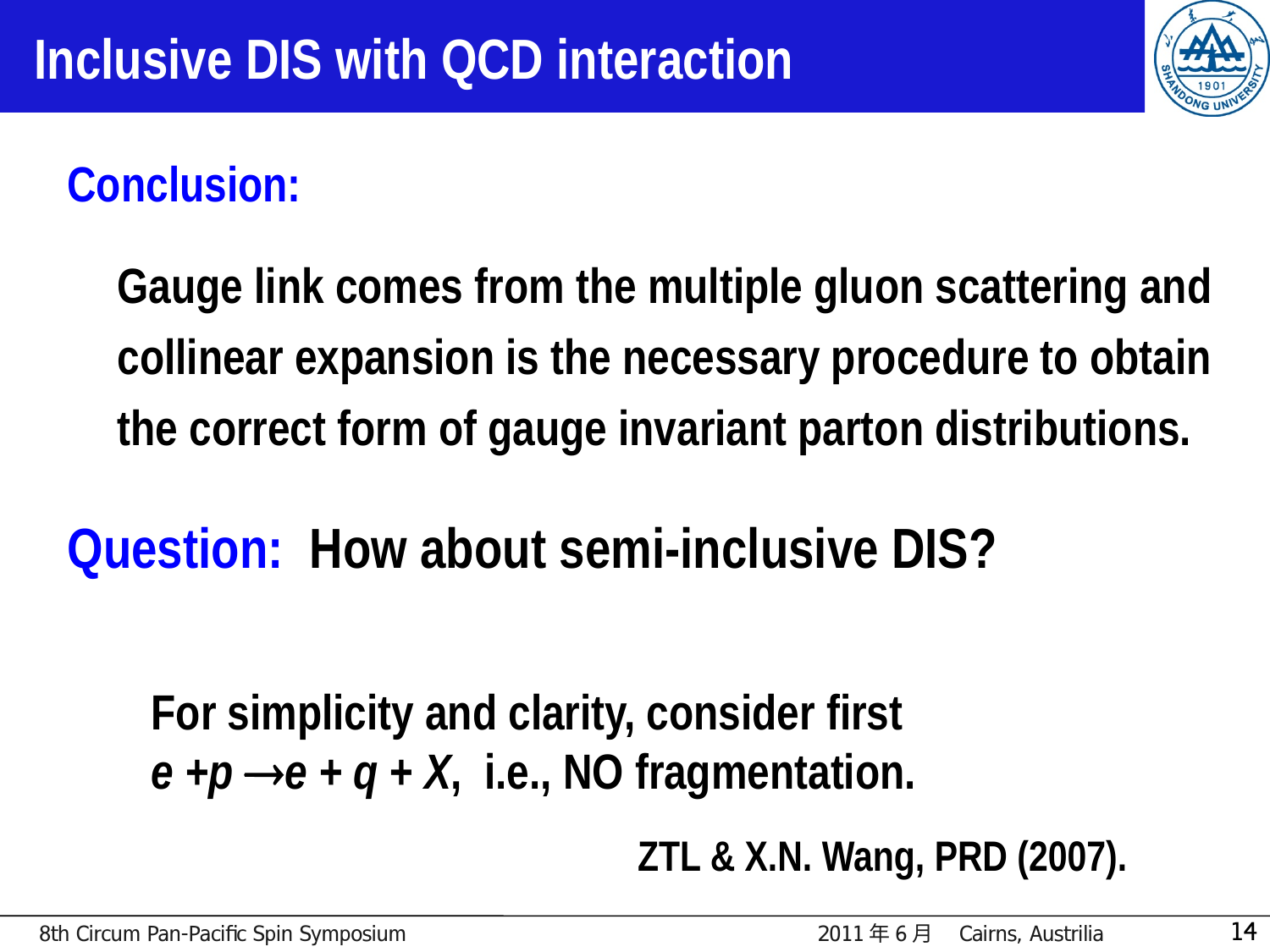

# Inclusive DIS with QCD interaction
Conclusion:
Gauge link comes from the multiple gluon scattering and collinear expansion is the necessary procedure to obtain the correct form of gauge invariant parton distributions.
Question:  How about semi-inclusive DIS?
For simplicity and clarity, consider first
e +p →e + q + X,  i.e., NO fragmentation.
ZTL & X.N. Wang, PRD (2007).
2011年6月　Cairns, Austrilia
14
8th Circum Pan-Pacific Spin Symposium